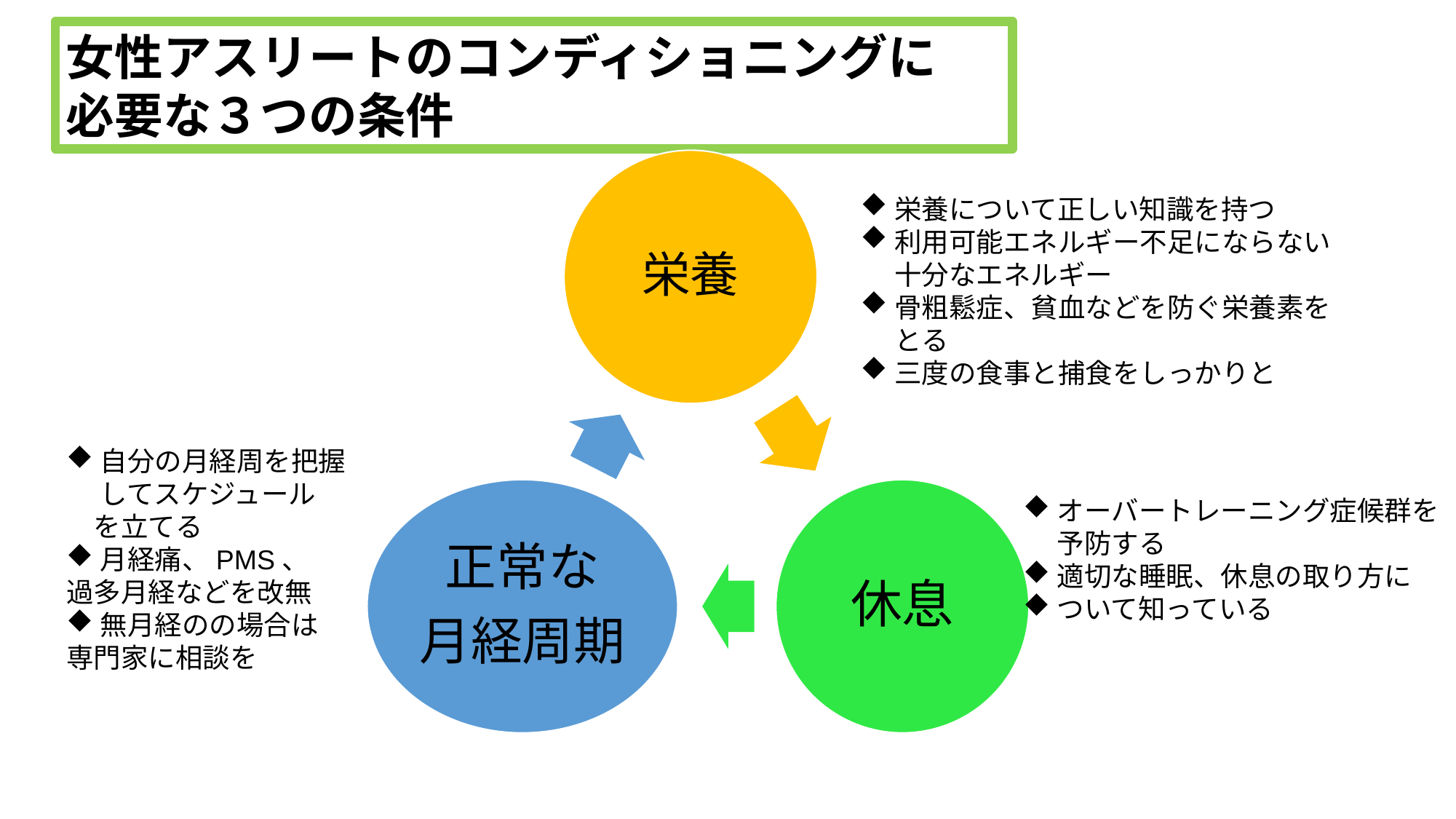

女性アスリートのコンディショニングに
必要な３つの条件
栄養

休息

正常な
月経周期

栄養について正しい知識を持つ
利用可能エネルギー不足にならない十分なエネルギー
骨粗鬆症、貧血などを防ぐ栄養素をとる
三度の食事と捕食をしっかりと
自分の月経周を把握してスケジュール
　を立てる
月経痛、PMS、
過多月経などを改無
無月経のの場合は
専門家に相談を
オーバートレーニング症候群を予防する
適切な睡眠、休息の取り方に
ついて知っている